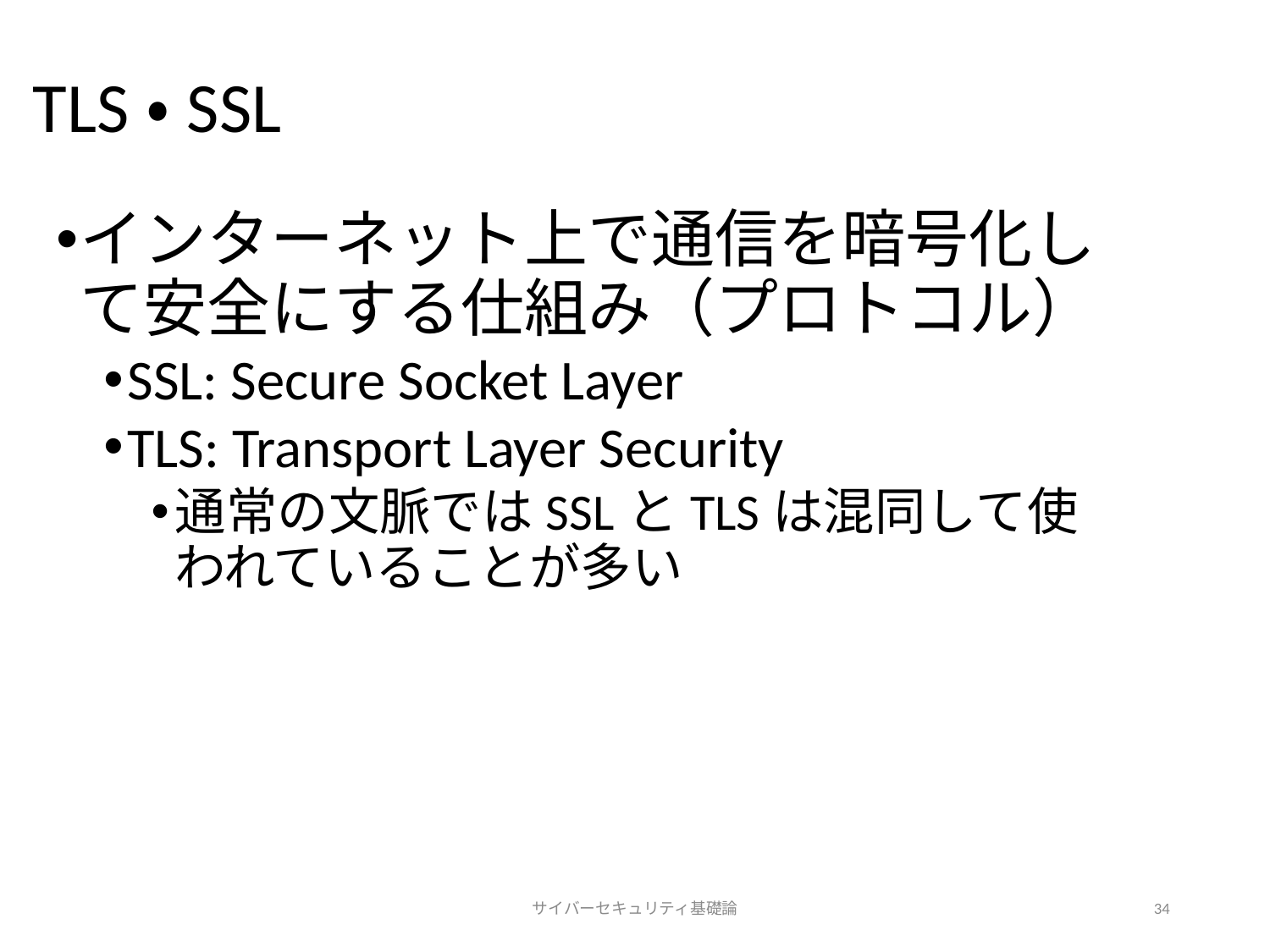

# TLS・SSL
インターネット上で通信を暗号化して安全にする仕組み（プロトコル）
SSL: Secure Socket Layer
TLS: Transport Layer Security
通常の文脈ではSSLとTLSは混同して使われていることが多い
サイバーセキュリティ基礎論
34